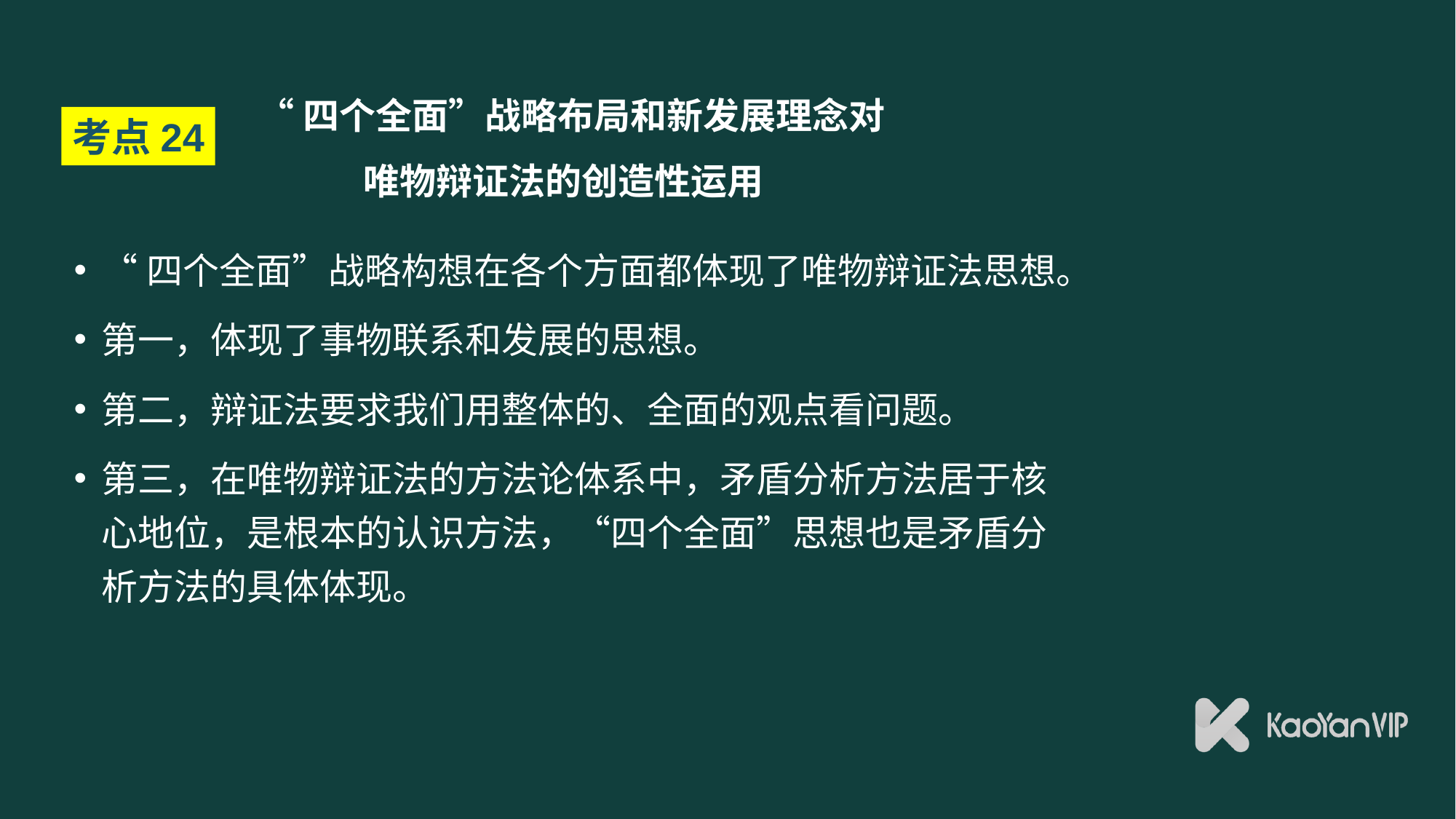

# “四个全面”战略布局和新发展理念对 唯物辩证法的创造性运用
考点24
“四个全面”战略构想在各个方面都体现了唯物辩证法思想。
第一，体现了事物联系和发展的思想。
第二，辩证法要求我们用整体的、全面的观点看问题。
第三，在唯物辩证法的方法论体系中，矛盾分析方法居于核心地位，是根本的认识方法，“四个全面”思想也是矛盾分析方法的具体体现。